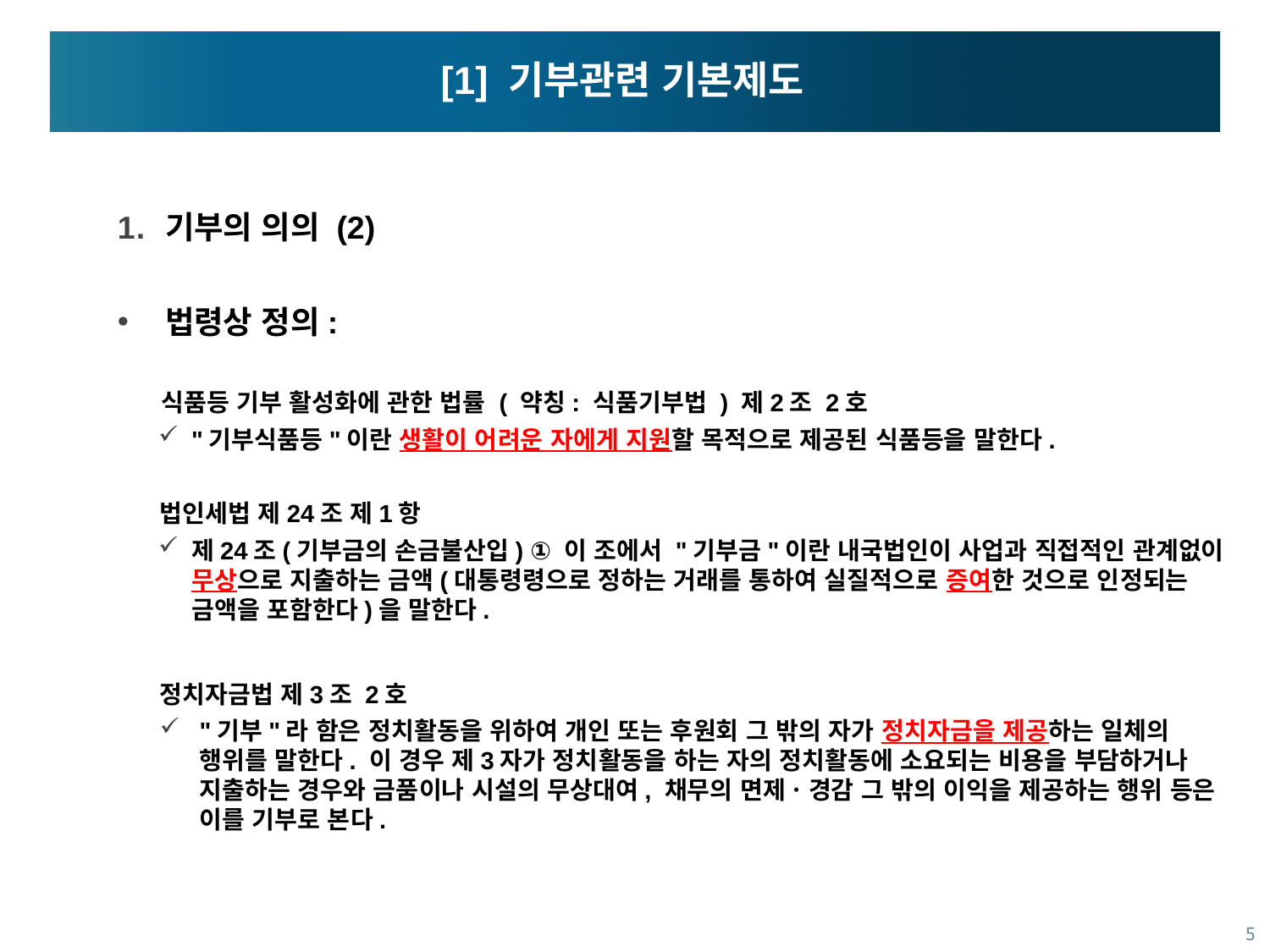

# [1] 기부관련 기본제도
기부의 의의 (2)

법령상 정의:

식품등 기부 활성화에 관한 법률 ( 약칭: 식품기부법 ) 제2조 2호
"기부식품등"이란 생활이 어려운 자에게 지원할 목적으로 제공된 식품등을 말한다.

법인세법 제24조 제1항
제24조(기부금의 손금불산입) ① 이 조에서 "기부금"이란 내국법인이 사업과 직접적인 관계없이 무상으로 지출하는 금액(대통령령으로 정하는 거래를 통하여 실질적으로 증여한 것으로 인정되는 금액을 포함한다)을 말한다.

정치자금법 제3조 2호
"기부"라 함은 정치활동을 위하여 개인 또는 후원회 그 밖의 자가 정치자금을 제공하는 일체의 행위를 말한다. 이 경우 제3자가 정치활동을 하는 자의 정치활동에 소요되는 비용을 부담하거나 지출하는 경우와 금품이나 시설의 무상대여, 채무의 면제ㆍ경감 그 밖의 이익을 제공하는 행위 등은 이를 기부로 본다.

5